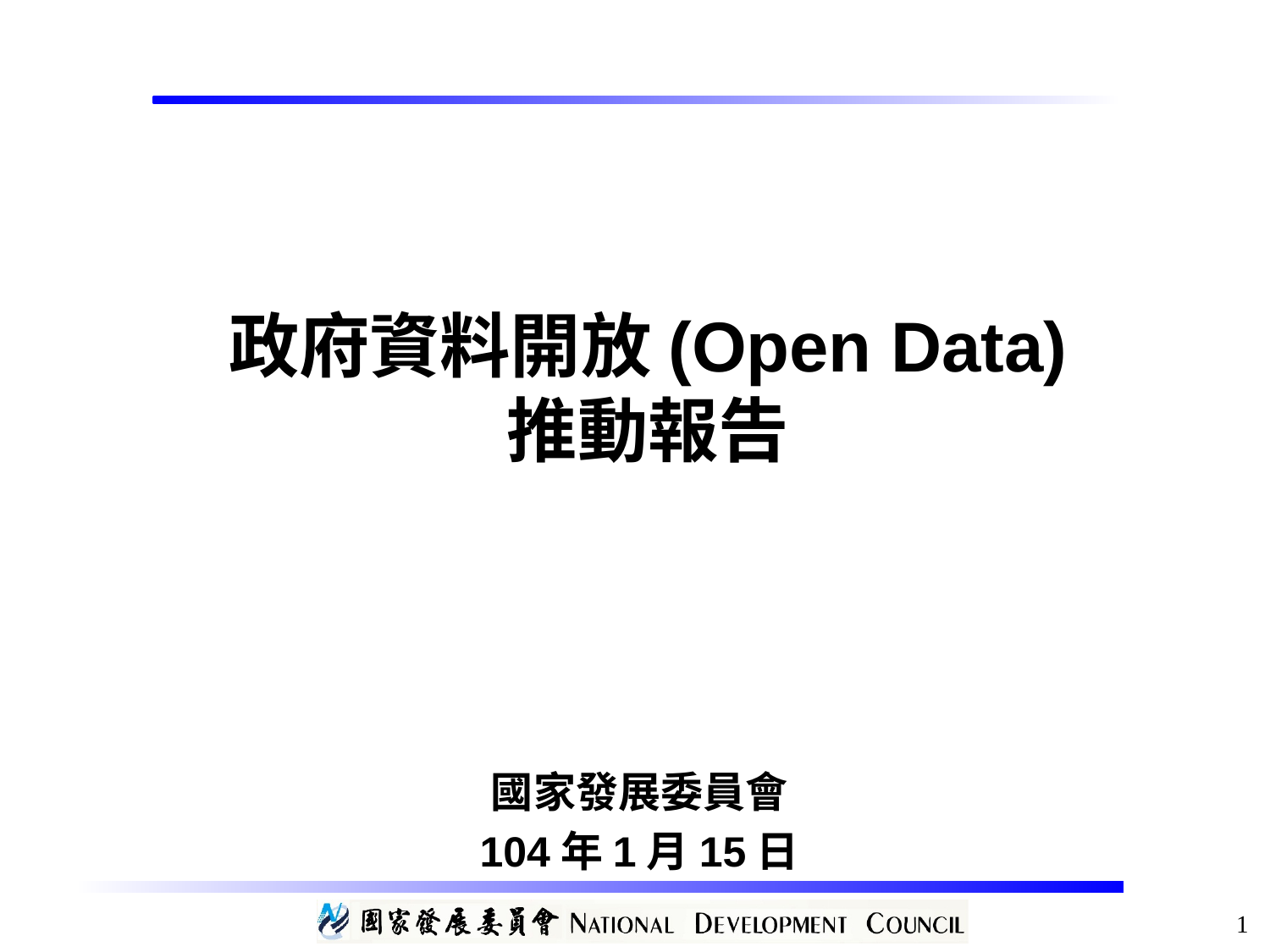

# 政府資料開放(Open Data) 推動報告
國家發展委員會
104年1月15日
1